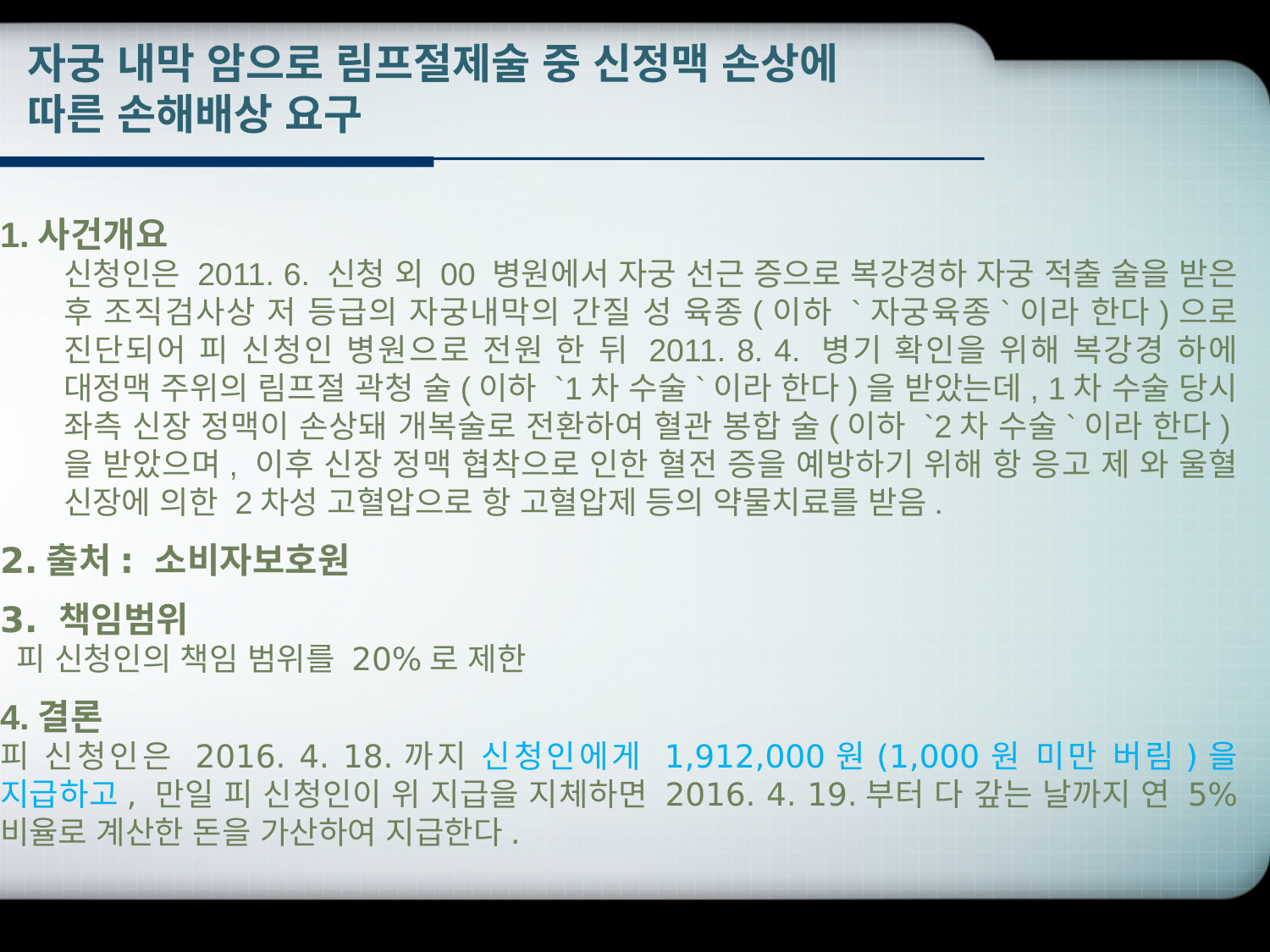

# 자궁 내막 암으로 림프절제술 중 신정맥 손상에 따른 손해배상 요구

1.사건개요
신청인은 2011. 6. 신청 외 00 병원에서 자궁 선근 증으로 복강경하 자궁 적출 술을 받은 후 조직검사상 저 등급의 자궁내막의 간질 성 육종(이하 `자궁육종`이라 한다)으로 진단되어 피 신청인 병원으로 전원 한 뒤 2011. 8. 4. 병기 확인을 위해 복강경 하에 대정맥 주위의 림프절 곽청 술(이하 `1차 수술`이라 한다)을 받았는데, 1차 수술 당시 좌측 신장 정맥이 손상돼 개복술로 전환하여 혈관 봉합 술(이하 `2차 수술`이라 한다)을 받았으며, 이후 신장 정맥 협착으로 인한 혈전 증을 예방하기 위해 항 응고 제 와 울혈 신장에 의한 2차성 고혈압으로 항 고혈압제 등의 약물치료를 받음.

2.출처: 소비자보호원

3. 책임범위
 피 신청인의 책임 범위를 20%로 제한

4.결론
피 신청인은 2016. 4. 18.까지 신청인에게 1,912,000원(1,000원 미만 버림)을 지급하고, 만일 피 신청인이 위 지급을 지체하면 2016. 4. 19.부터 다 갚는 날까지 연 5% 비율로 계산한 돈을 가산하여 지급한다.